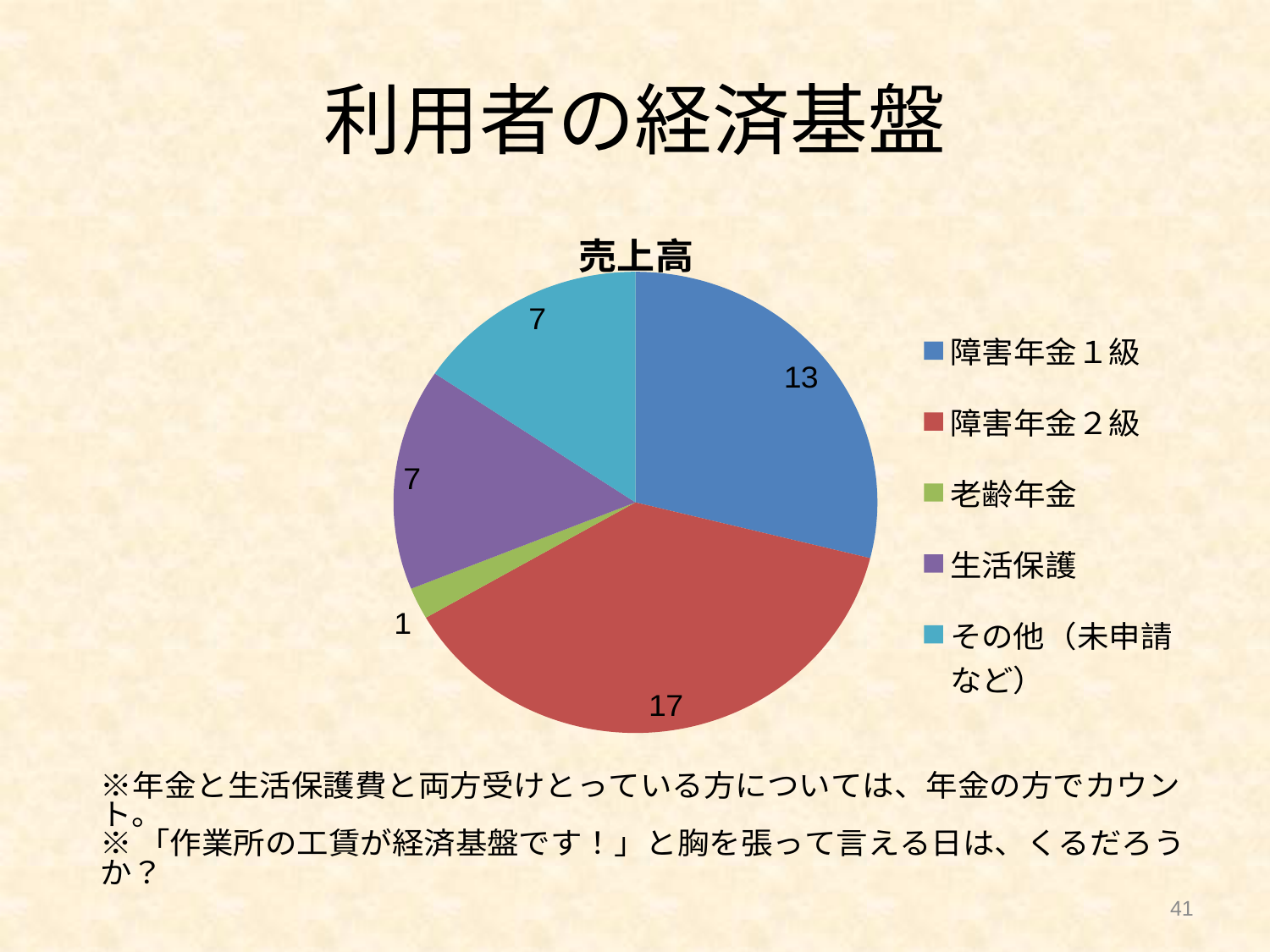

# 利用者の経済基盤

### Chart:

| Category | 売上高 |
|---|---|
| 障害年金１級 | 13.0 |
| 障害年金２級 | 17.0 |
| 老齢年金 | 1.0 |
| 生活保護 | 7.0 |
| その他（未申請など） | 7.0 |
41